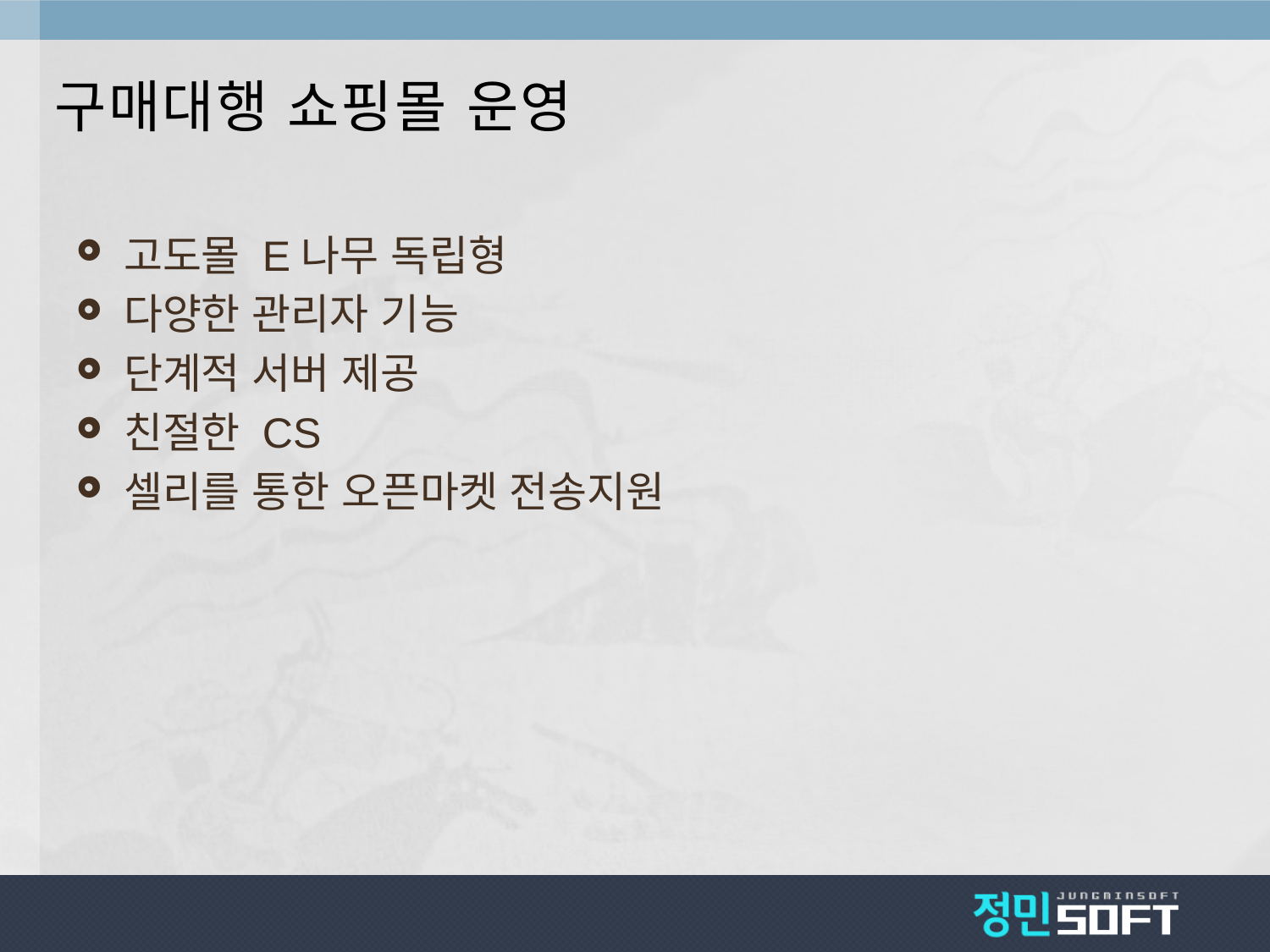

# 구매대행 쇼핑몰 운영
고도몰 E나무 독립형
다양한 관리자 기능
단계적 서버 제공
친절한 CS
셀리를 통한 오픈마켓 전송지원